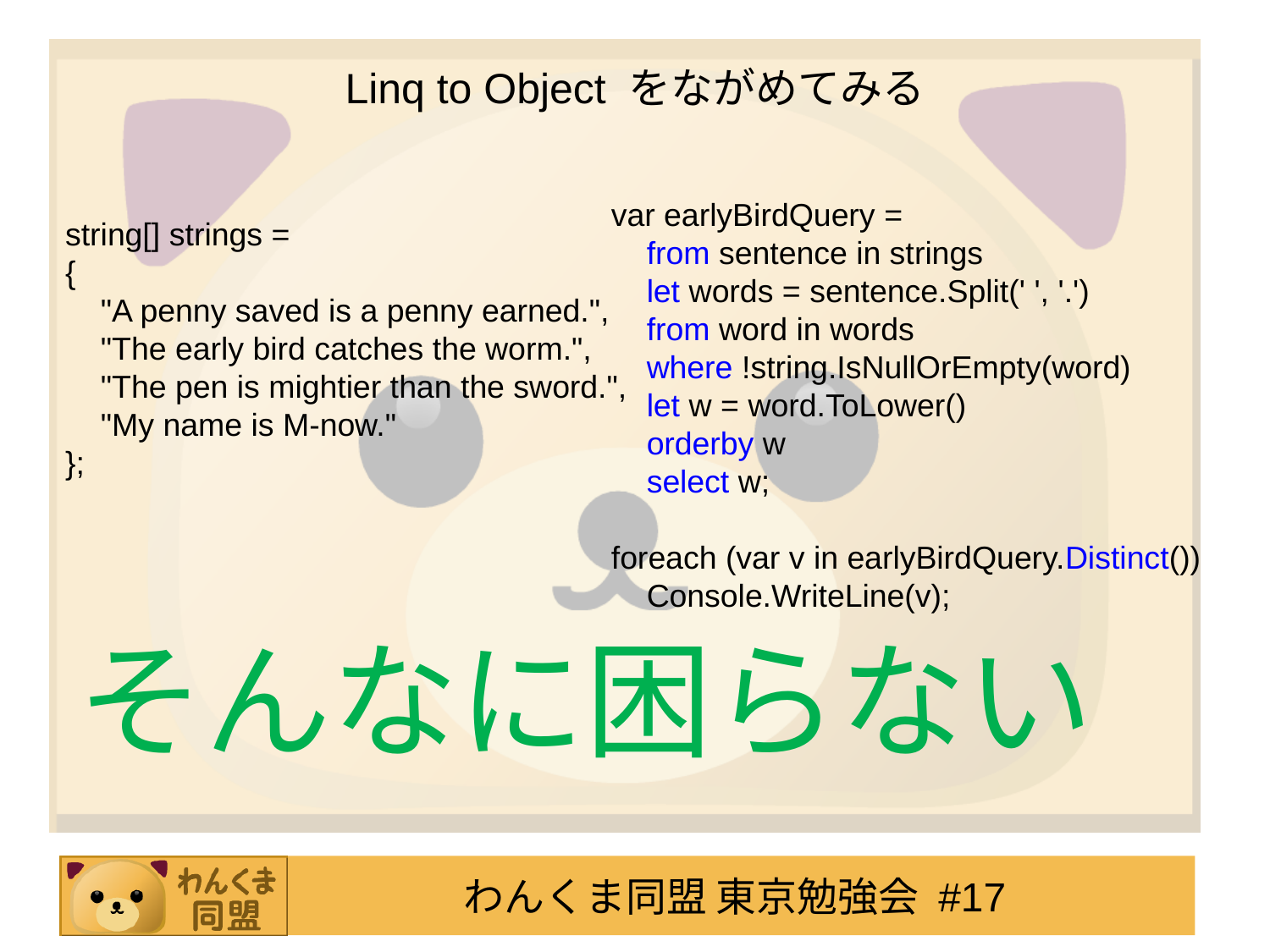

# Linq to Object をながめてみる
var earlyBirdQuery =
    from sentence in strings
    let words = sentence.Split(' ', '.')
    from word in words
    where !string.IsNullOrEmpty(word)
    let w = word.ToLower()
    orderby w
    select w;

foreach (var v in earlyBirdQuery.Distinct())
    Console.WriteLine(v);

string[] strings =
{
    "A penny saved is a penny earned.",
    "The early bird catches the worm.",
    "The pen is mightier than the sword.",
    "My name is M-now."
};

そんなに困らない